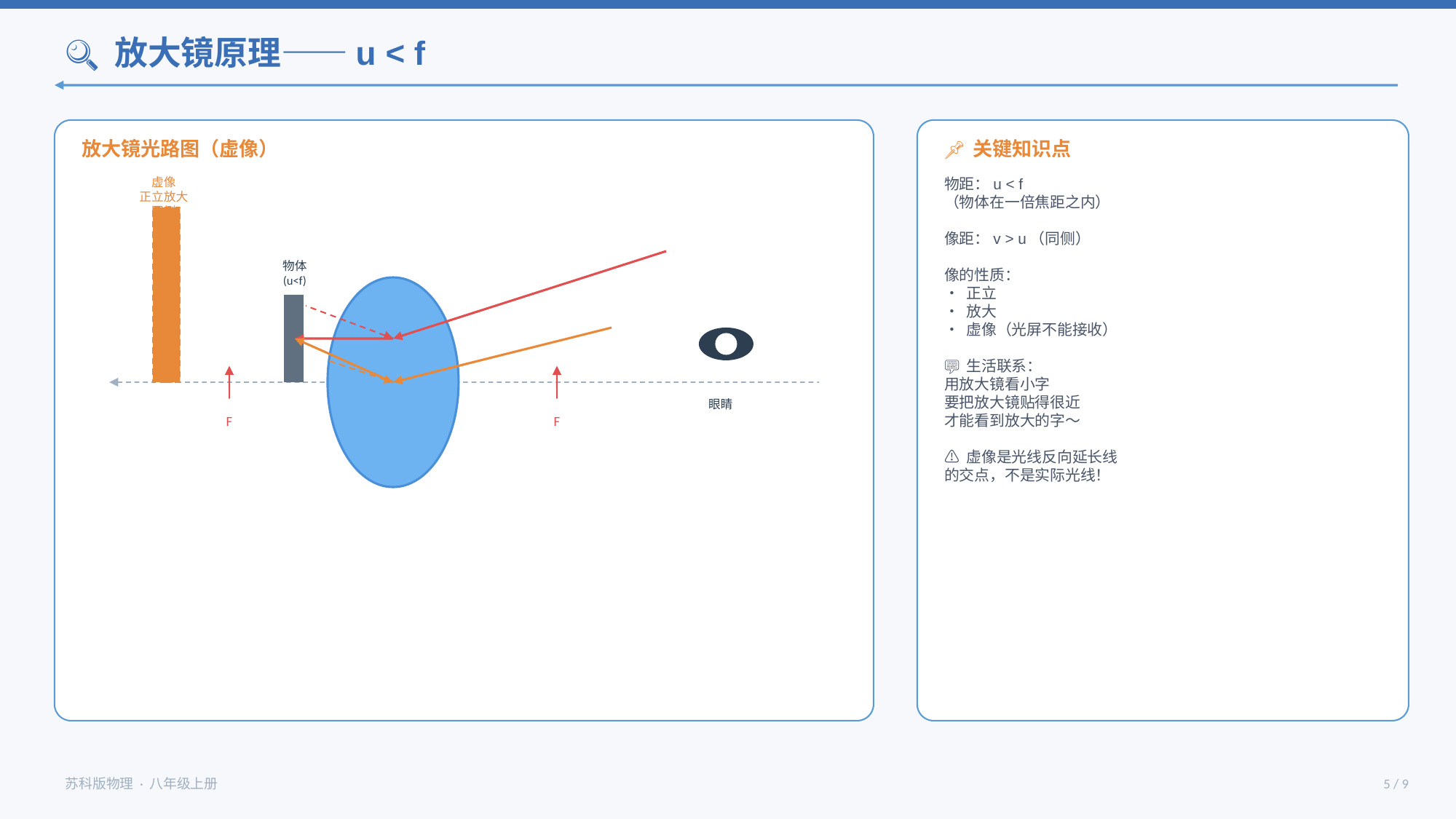

🔍 放大镜原理——u < f

放大镜光路图（虚像）
📌 关键知识点
虚像
正立放大
同侧
物距：u < f
（物体在一倍焦距之内）

像距：v > u（同侧）

像的性质：
• 正立
• 放大
• 虚像（光屏不能接收）

💬 生活联系：
用放大镜看小字
要把放大镜贴得很近
才能看到放大的字～

⚠️ 虚像是光线反向延长线
的交点，不是实际光线！

物体
(u<f)

眼睛
F
F
苏科版物理 · 八年级上册
5 / 9